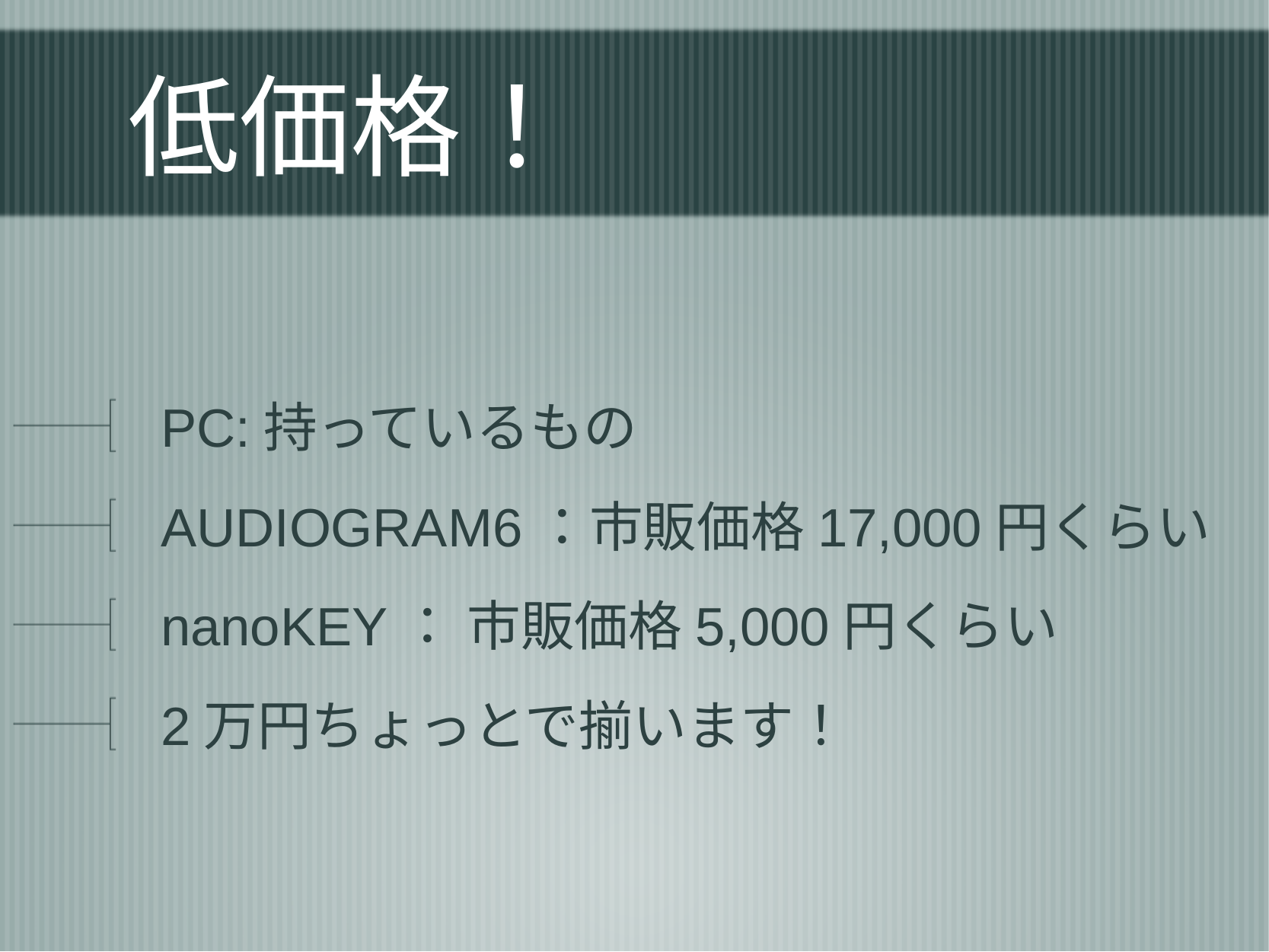

# 低価格！
PC:持っているもの
AUDIOGRAM6：市販価格17,000円くらい
nanoKEY： 市販価格5,000円くらい
2万円ちょっとで揃います！